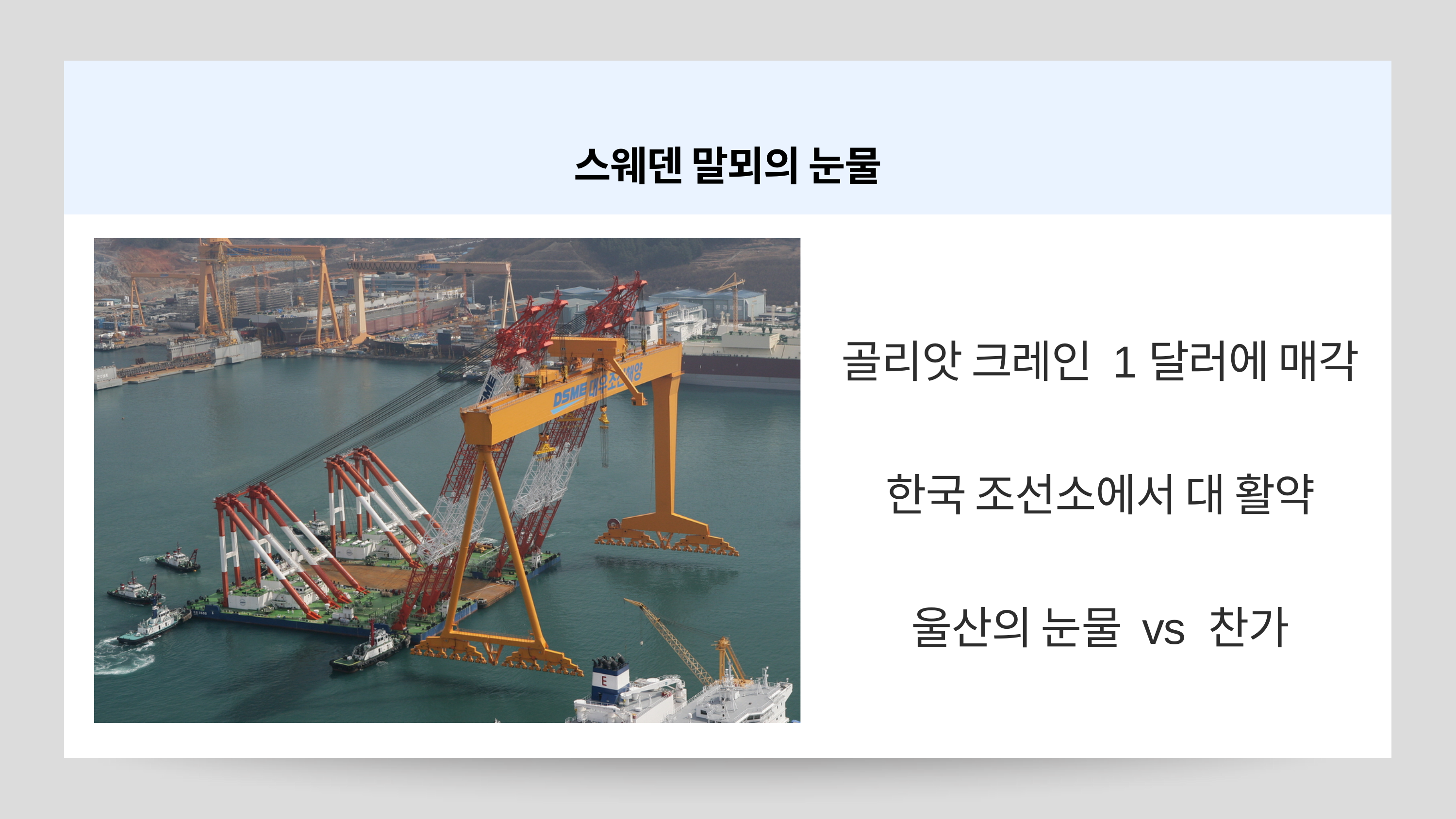

스웨덴 말뫼의 눈물

골리앗 크레인 1달러에 매각
한국 조선소에서 대 활약
울산의 눈물 vs 찬가